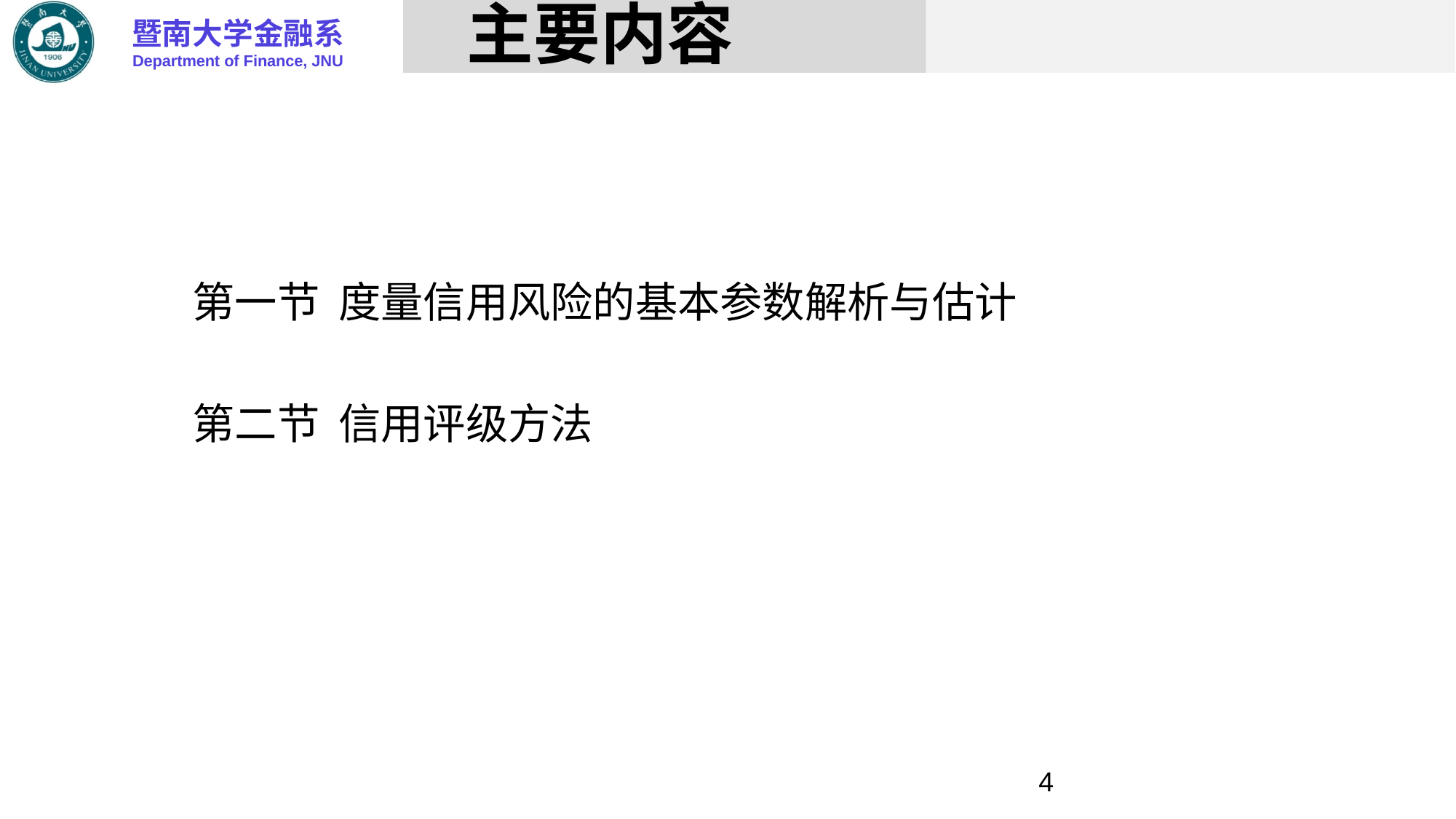

# 主要内容

第一节  度量信用风险的基本参数解析与估计

第二节  信用评级方法
4